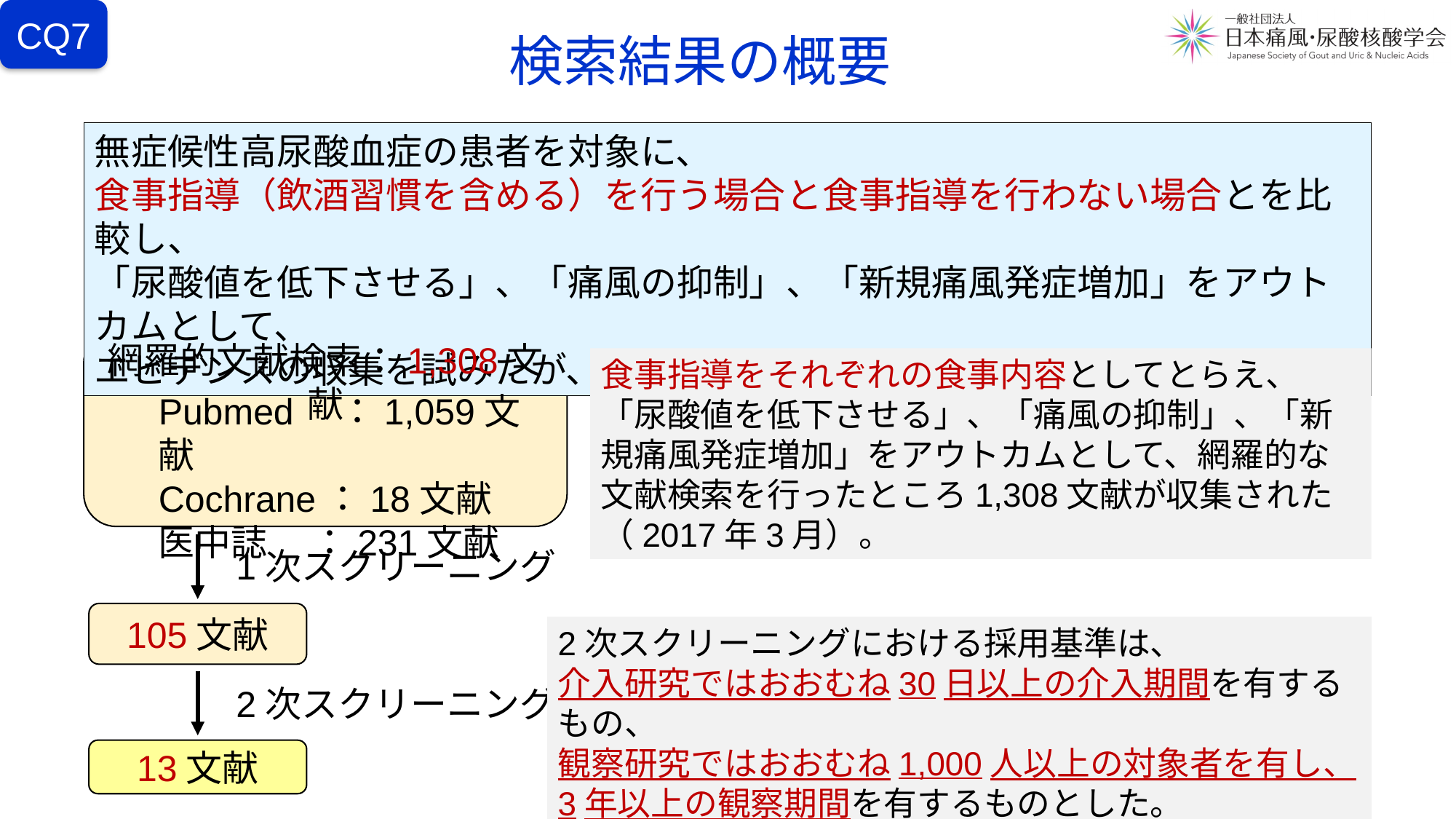

# 検索結果の概要
CQ7
無症候性高尿酸血症の患者を対象に、
食事指導（飲酒習慣を含める）を行う場合と食事指導を行わない場合とを比較し、
「尿酸値を低下させる」、「痛風の抑制」、「新規痛風発症増加」をアウトカムとして、
エビデンスの収集を試みたが、エビデンスは収集されなかった。

網羅的文献検索：1,308文献
食事指導をそれぞれの食事内容としてとらえ、「尿酸値を低下させる」、「痛風の抑制」、「新規痛風発症増加」をアウトカムとして、網羅的な文献検索を行ったところ1,308文献が収集された（2017年3月）。
Pubmed　：1,059文献
Cochrane：18文献
医中誌　 ：231文献
1次スクリーニング
105文献
2次スクリーニングにおける採用基準は、
介入研究ではおおむね30日以上の介入期間を有するもの、
観察研究ではおおむね1,000人以上の対象者を有し、
3年以上の観察期間を有するものとした。
2次スクリーニング
13文献